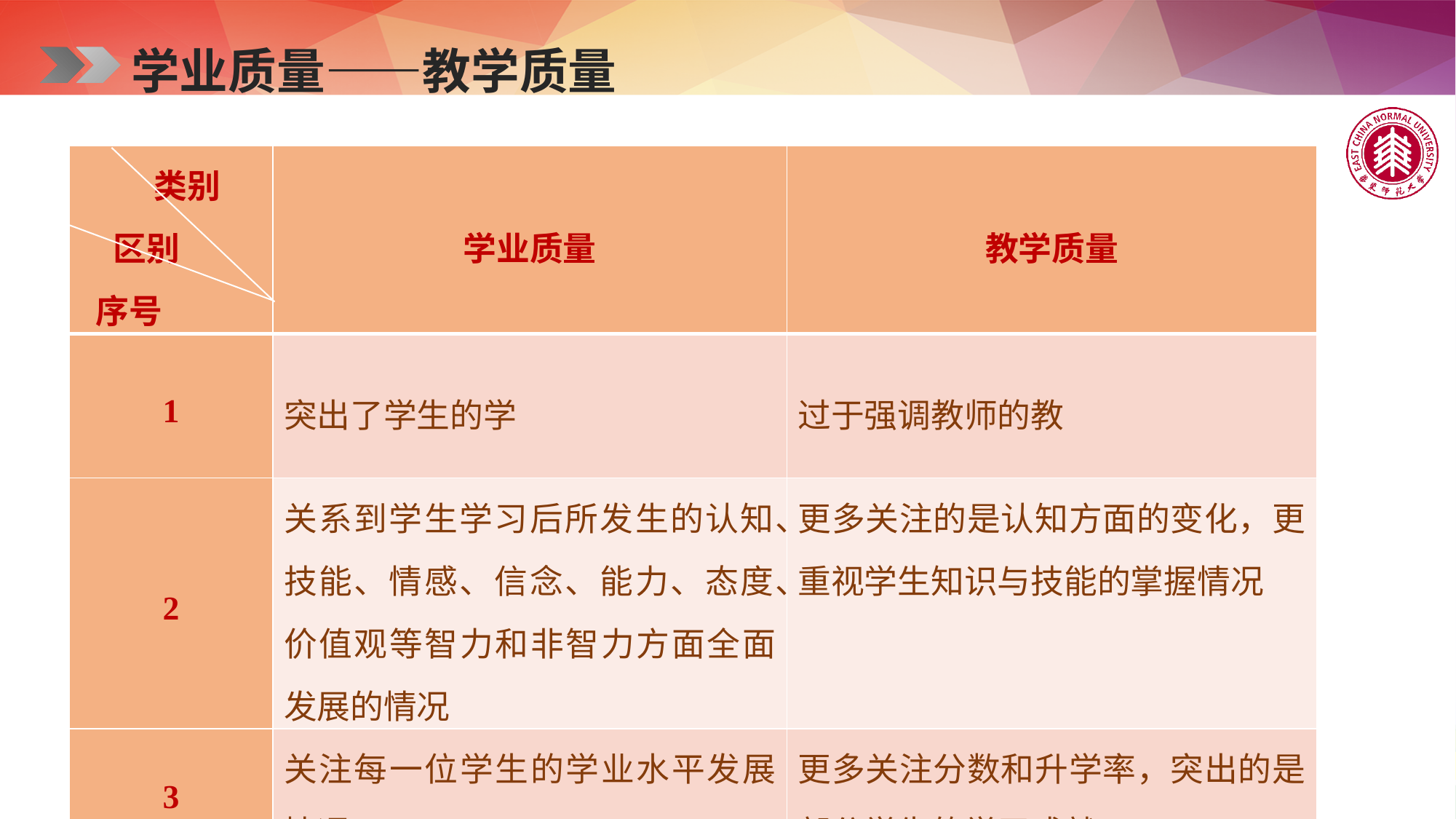

学业质量——教学质量
| 类别 区别 序号 | 学业质量 | 教学质量 |
| --- | --- | --- |
| 1 | 突出了学生的学 | 过于强调教师的教 |
| 2 | 关系到学生学习后所发生的认知、技能、情感、信念、能力、态度、价值观等智力和非智力方面全面发展的情况 | 更多关注的是认知方面的变化，更重视学生知识与技能的掌握情况 |
| 3 | 关注每一位学生的学业水平发展情况 | 更多关注分数和升学率，突出的是部分学生的学习成就 |